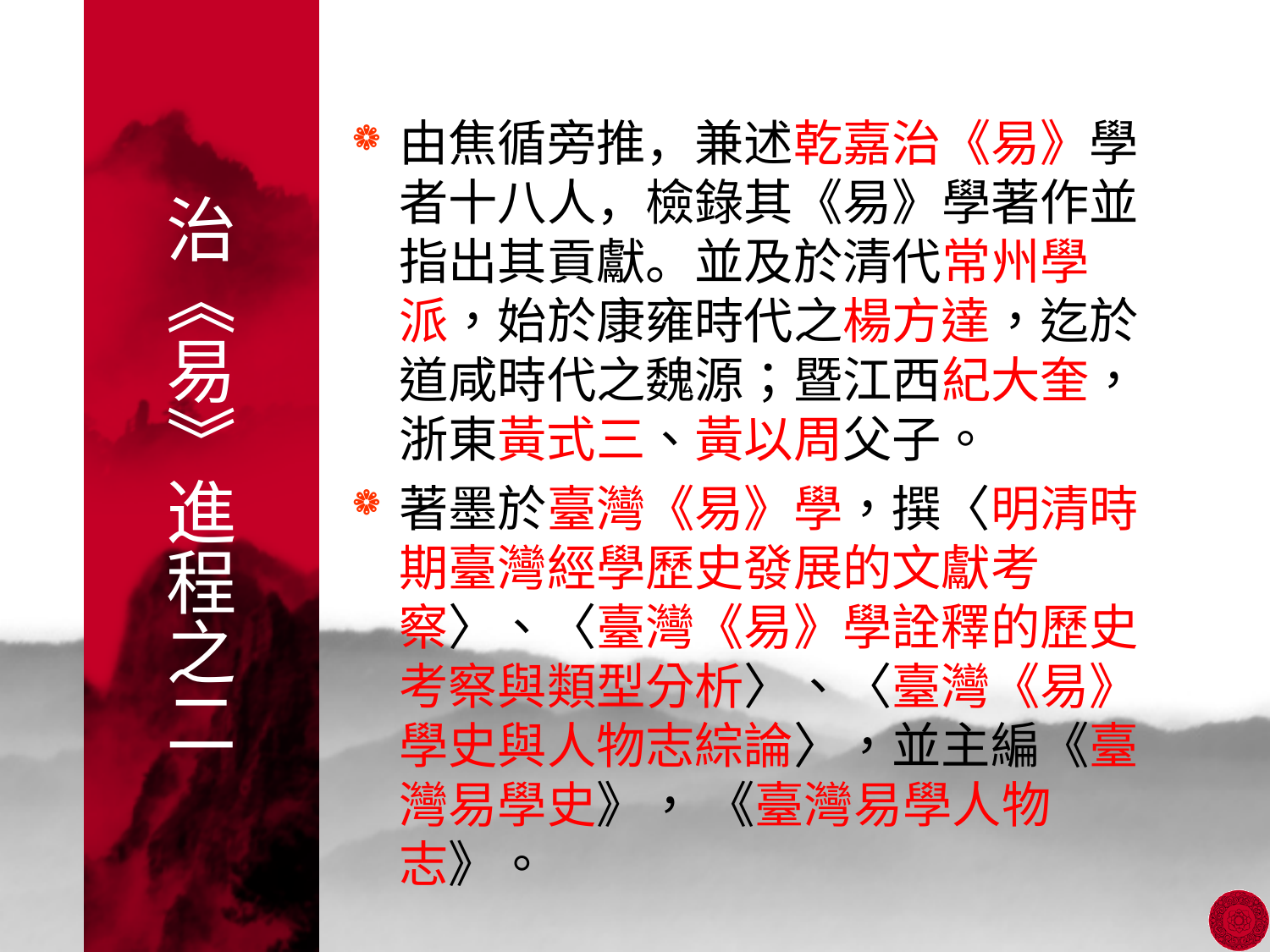

由焦循旁推，兼述乾嘉治《易》學者十八人，檢錄其《易》學著作並指出其貢獻。並及於清代常州學派，始於康雍時代之楊方達，迄於道咸時代之魏源；暨江西紀大奎，浙東黃式三、黃以周父子。
著墨於臺灣《易》學，撰〈明清時期臺灣經學歷史發展的文獻考察〉、〈臺灣《易》學詮釋的歷史考察與類型分析〉、〈臺灣《易》學史與人物志綜論〉，並主編《臺灣易學史》， 《臺灣易學人物志》。

# 治《易》進程之二